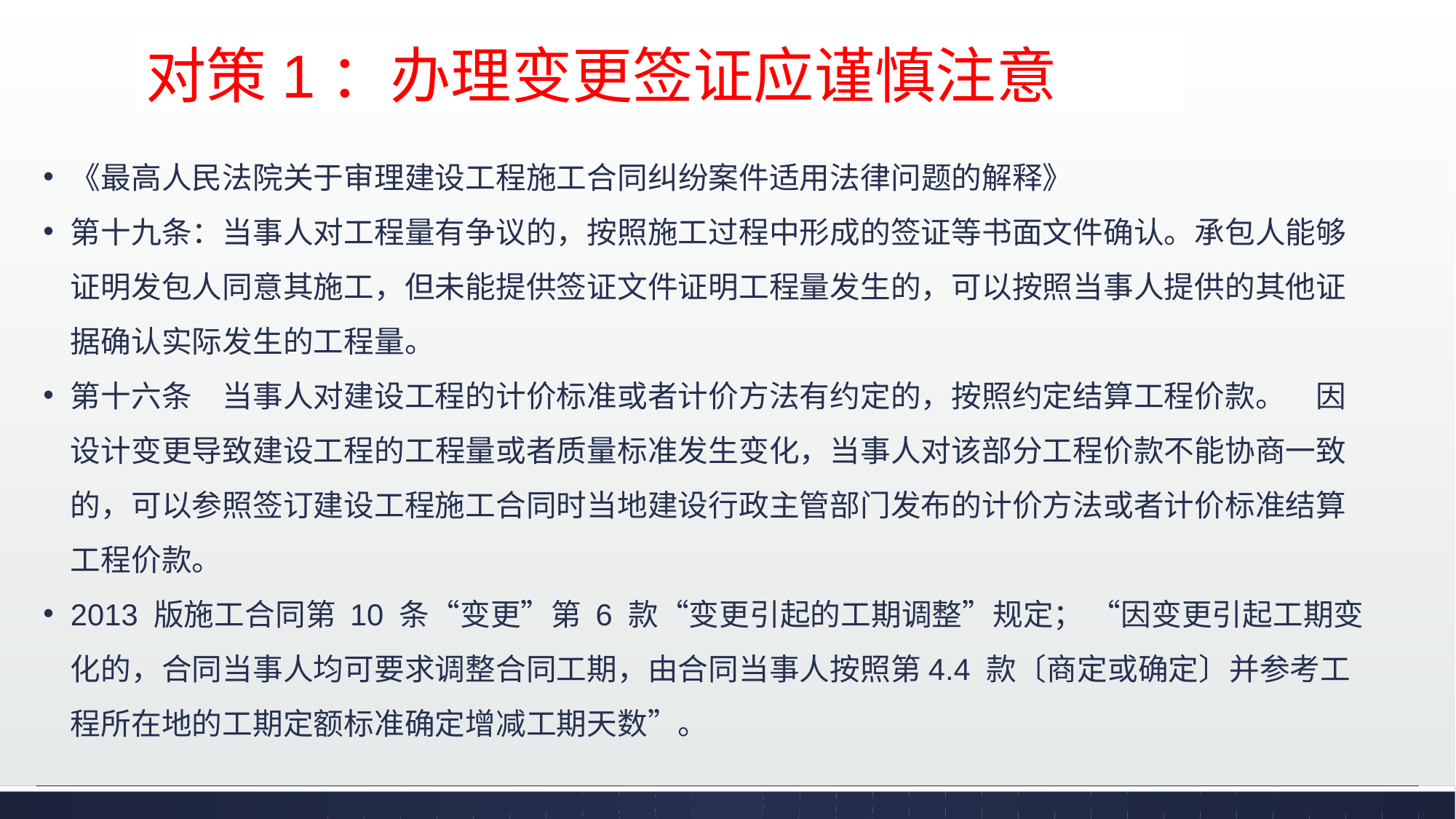

对策1：办理变更签证应谨慎注意
《最高人民法院关于审理建设工程施工合同纠纷案件适用法律问题的解释》
第十九条：当事人对工程量有争议的，按照施工过程中形成的签证等书面文件确认。承包人能够证明发包人同意其施工，但未能提供签证文件证明工程量发生的，可以按照当事人提供的其他证据确认实际发生的工程量。
第十六条　当事人对建设工程的计价标准或者计价方法有约定的，按照约定结算工程价款。　因设计变更导致建设工程的工程量或者质量标准发生变化，当事人对该部分工程价款不能协商一致的，可以参照签订建设工程施工合同时当地建设行政主管部门发布的计价方法或者计价标准结算工程价款。
2013 版施工合同第 10 条“变更”第 6 款“变更引起的工期调整”规定； “因变更引起工期变化的，合同当事人均可要求调整合同工期，由合同当事人按照第4.4 款〔商定或确定〕并参考工程所在地的工期定额标准确定增减工期天数”。